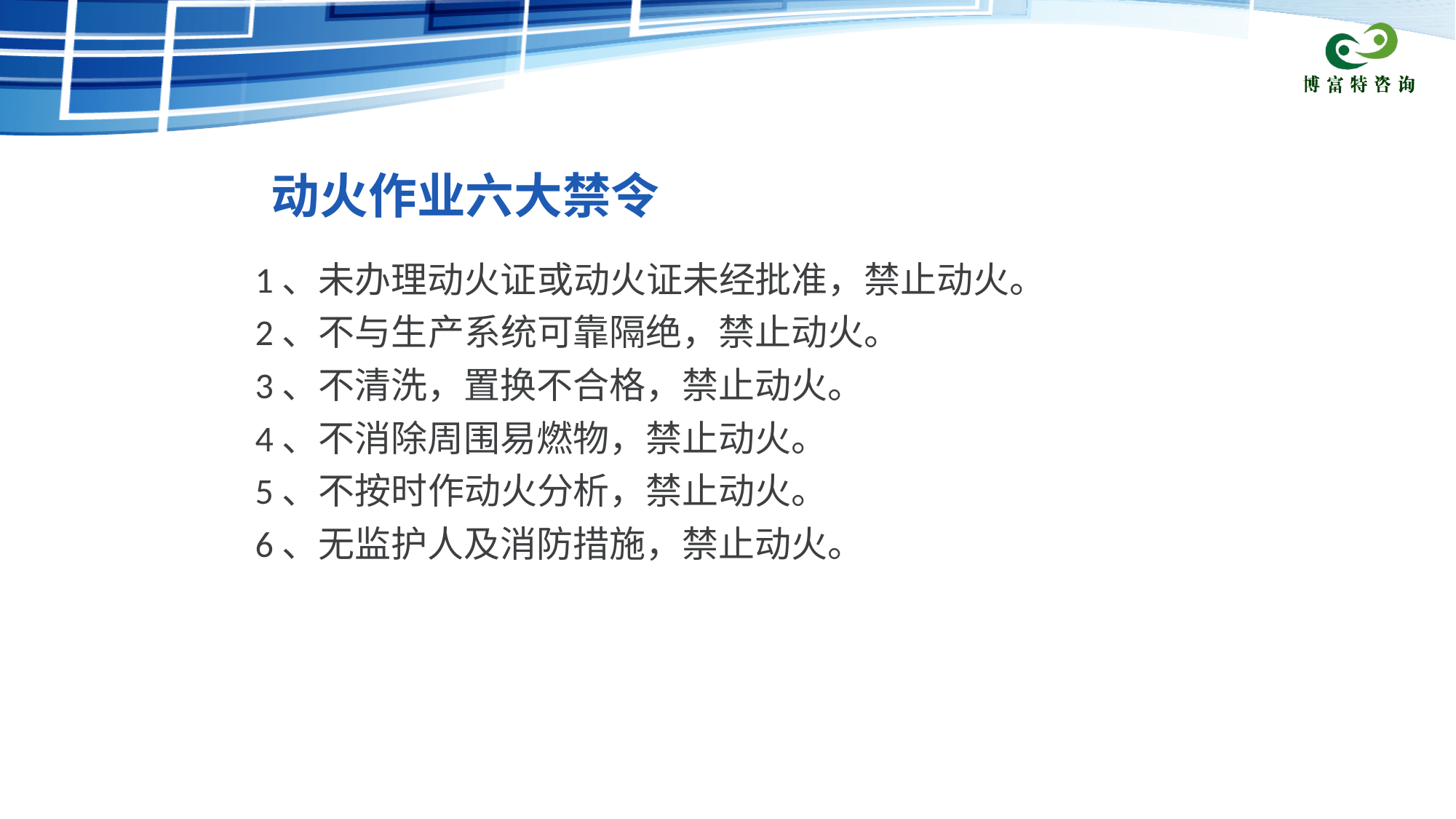

# 动火作业六大禁令
1、未办理动火证或动火证未经批准，禁止动火。
2、不与生产系统可靠隔绝，禁止动火。
3、不清洗，置换不合格，禁止动火。
4、不消除周围易燃物，禁止动火。
5、不按时作动火分析，禁止动火。
6、无监护人及消防措施，禁止动火。